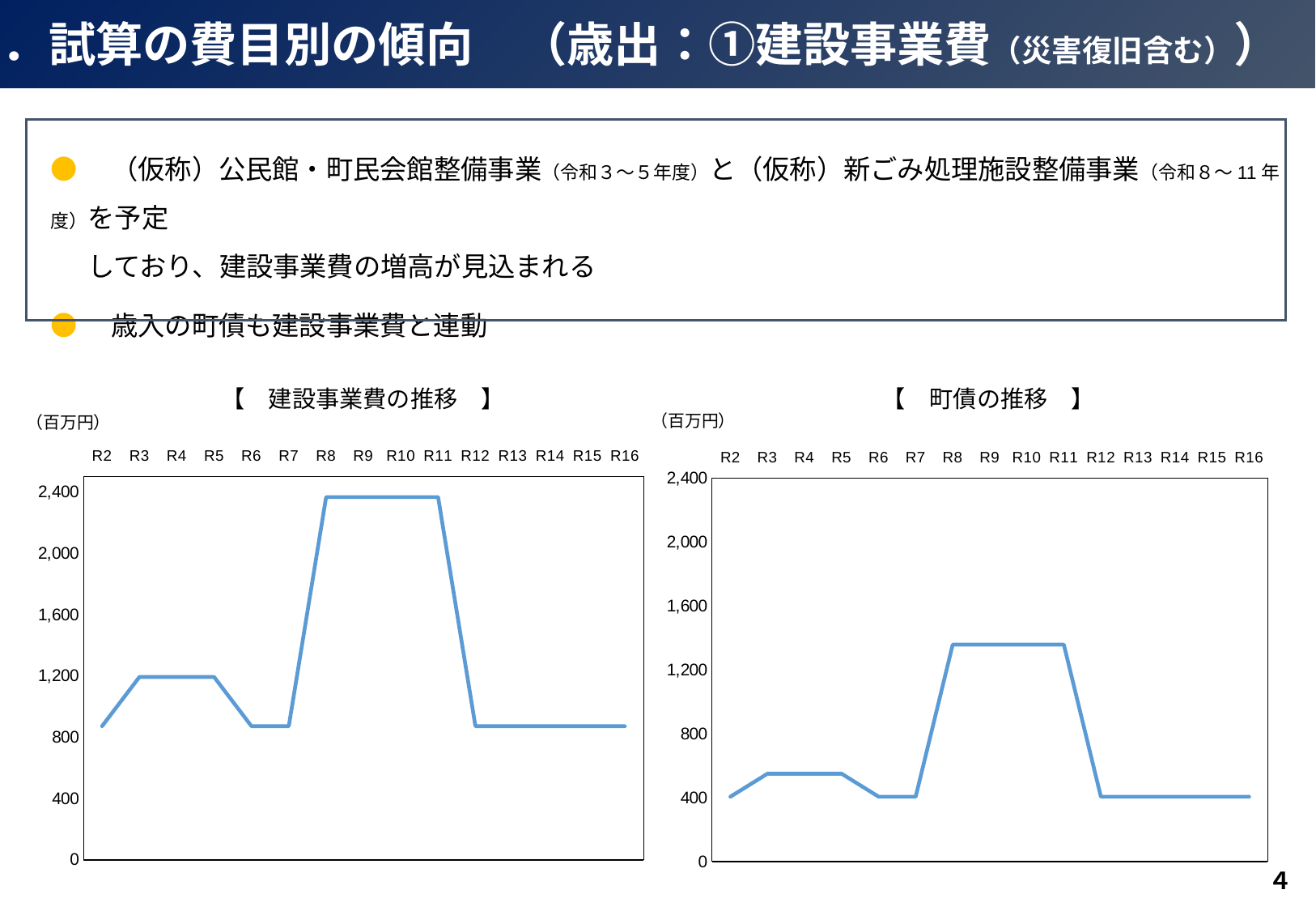

４．試算の費目別の傾向　（歳出：①建設事業費（災害復旧含む））

●　（仮称）公民館・町民会館整備事業（令和３～５年度）と（仮称）新ごみ処理施設整備事業（令和８～11年度）を予定
     しており、建設事業費の増高が見込まれる

●　歳入の町債も建設事業費と連動
【　建設事業費の推移　】
【　町債の推移　】
（百万円）
（百万円）

### Chart

| Category | 投資的経費 |
|---|---|
| R2 | 872.0 |
| R3 | 1193.0 |
| R4 | 1193.0 |
| R5 | 1193.0 |
| R6 | 872.0 |
| R7 | 872.0 |
| R8 | 2367.0 |
| R9 | 2367.0 |
| R10 | 2367.0 |
| R11 | 2367.0 |
| R12 | 872.0 |
| R13 | 872.0 |
| R14 | 872.0 |
| R15 | 872.0 |
| R16 | 872.0 |

### Chart

| Category | 町債 |
|---|---|
| R2 | 406.0 |
| R3 | 550.0 |
| R4 | 550.0 |
| R5 | 550.0 |
| R6 | 406.0 |
| R7 | 406.0 |
| R8 | 1359.0 |
| R9 | 1359.0 |
| R10 | 1359.0 |
| R11 | 1359.0 |
| R12 | 406.0 |
| R13 | 406.0 |
| R14 | 406.0 |
| R15 | 406.0 |
| R16 | 406.0 |
４